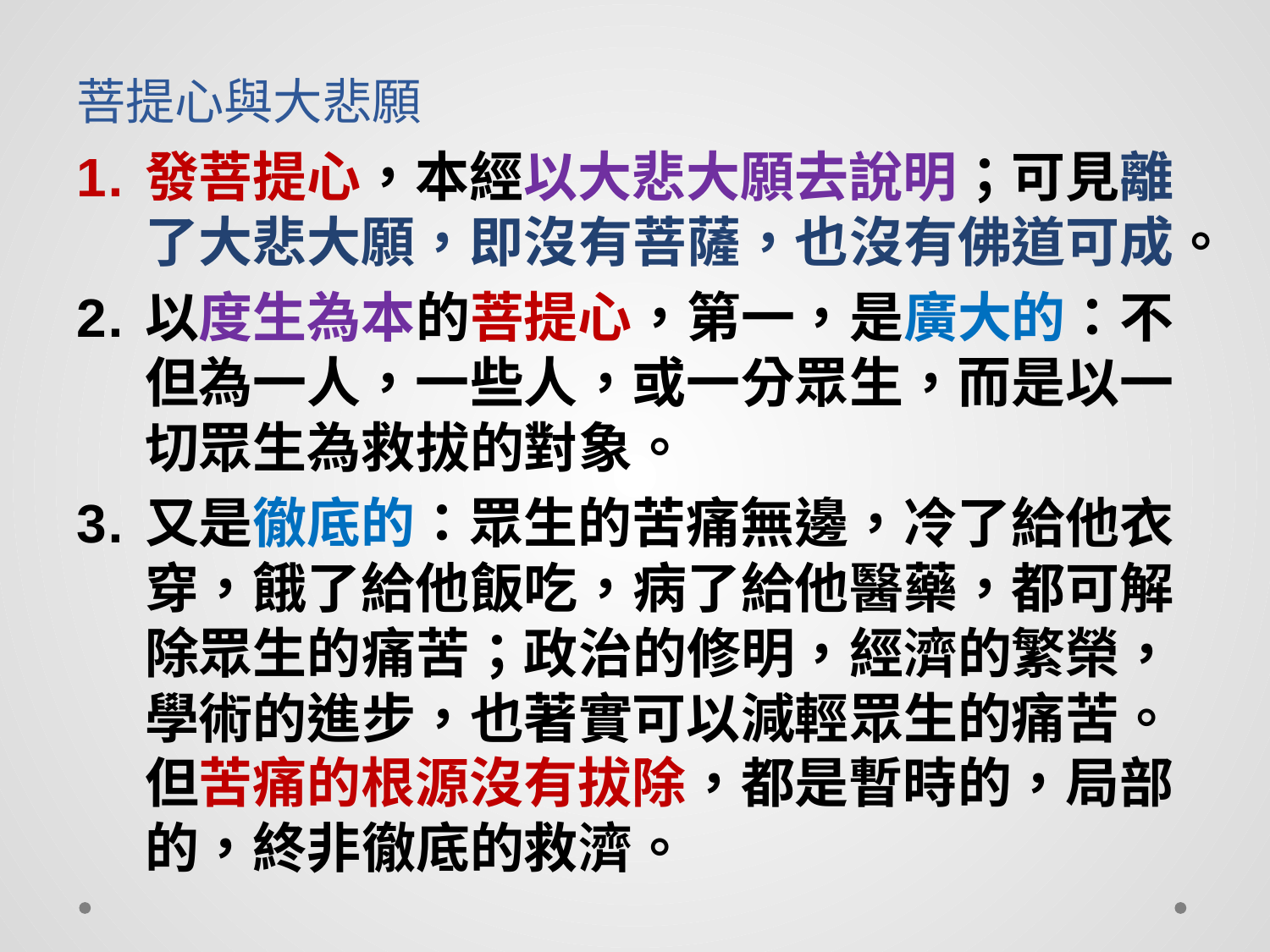

# 菩提心與大悲願
發菩提心，本經以大悲大願去說明；可見離了大悲大願，即沒有菩薩，也沒有佛道可成。
以度生為本的菩提心，第一，是廣大的：不但為一人，一些人，或一分眾生，而是以一切眾生為救拔的對象。
又是徹底的：眾生的苦痛無邊，冷了給他衣穿，餓了給他飯吃，病了給他醫藥，都可解除眾生的痛苦；政治的修明，經濟的繁榮，學術的進步，也著實可以減輕眾生的痛苦。但苦痛的根源沒有拔除，都是暫時的，局部的，終非徹底的救濟。